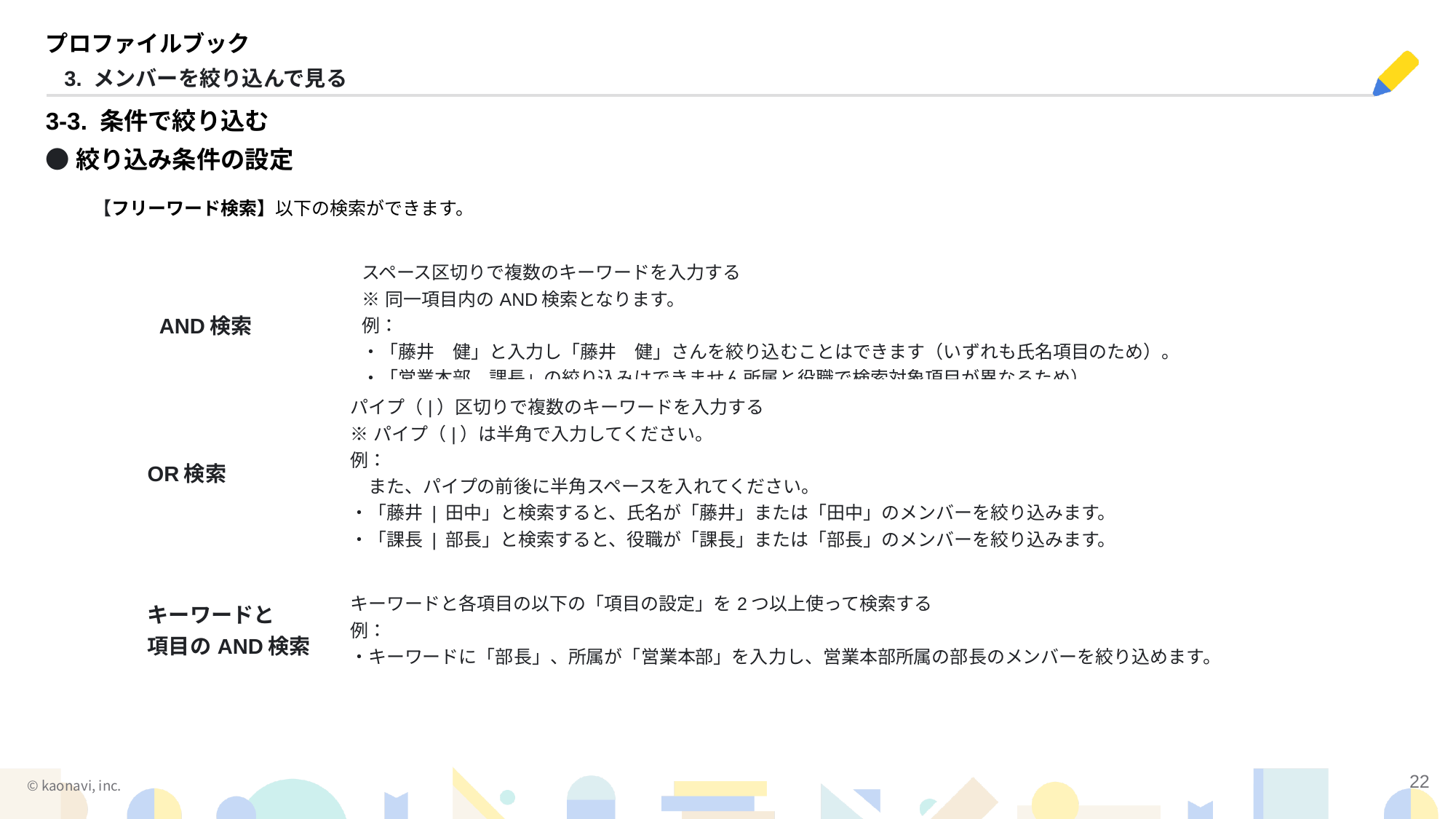

プロファイルブック
3. メンバーを絞り込んで見る
3-3. 条件で絞り込む
●絞り込み条件の設定
【フリーワード検索】以下の検索ができます。
| AND検索 | スペース区切りで複数のキーワードを入力する ※同一項目内のAND検索となります。 例： ・「藤井　健」と入力し「藤井　健」さんを絞り込むことはできます（いずれも氏名項目のため）。 ・「営業本部　課長」の絞り込みはできません所属と役職で検索対象項目が異なるため）。 |
| --- | --- |
| OR検索 | パイプ（|）区切りで複数のキーワードを入力する ※パイプ（|）は半角で入力してください。 例： 　また、パイプの前後に半角スペースを入れてください。 ・「藤井 | 田中」と検索すると、氏名が「藤井」または「田中」のメンバーを絞り込みます。 ・「課長 | 部長」と検索すると、役職が「課長」または「部長」のメンバーを絞り込みます。 |
| --- | --- |
| キーワードと 項目のAND検索 | キーワードと各項目の以下の「項目の設定」を2つ以上使って検索する 例： ・キーワードに「部長」、所属が「営業本部」を入力し、営業本部所属の部長のメンバーを絞り込めます。 |